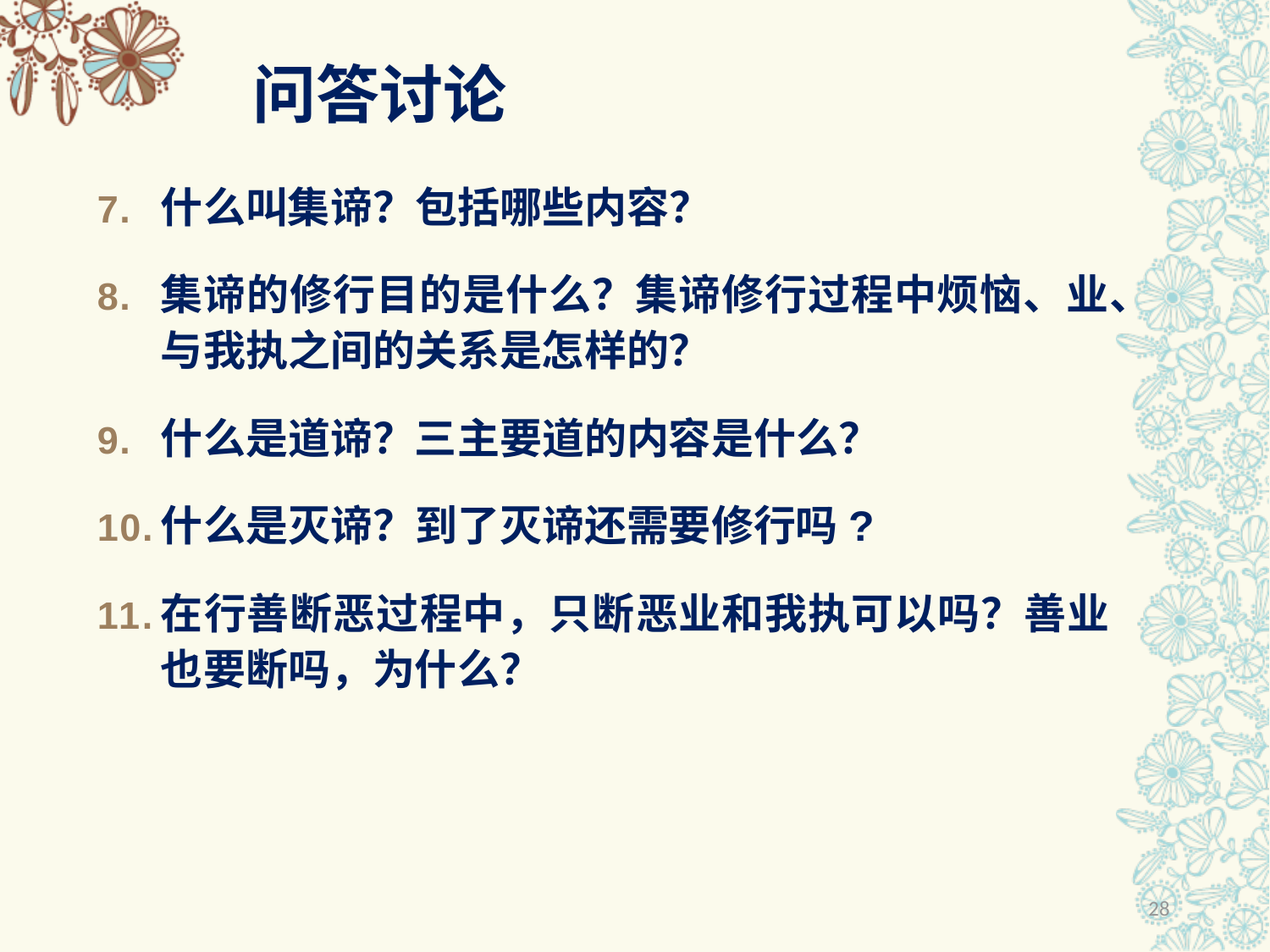

# 问答讨论
什么叫集谛？包括哪些内容？
集谛的修行目的是什么？集谛修行过程中烦恼、业、与我执之间的关系是怎样的？
什么是道谛？三主要道的内容是什么？
什么是灭谛？到了灭谛还需要修行吗?
在行善断恶过程中，只断恶业和我执可以吗？善业也要断吗，为什么？
28